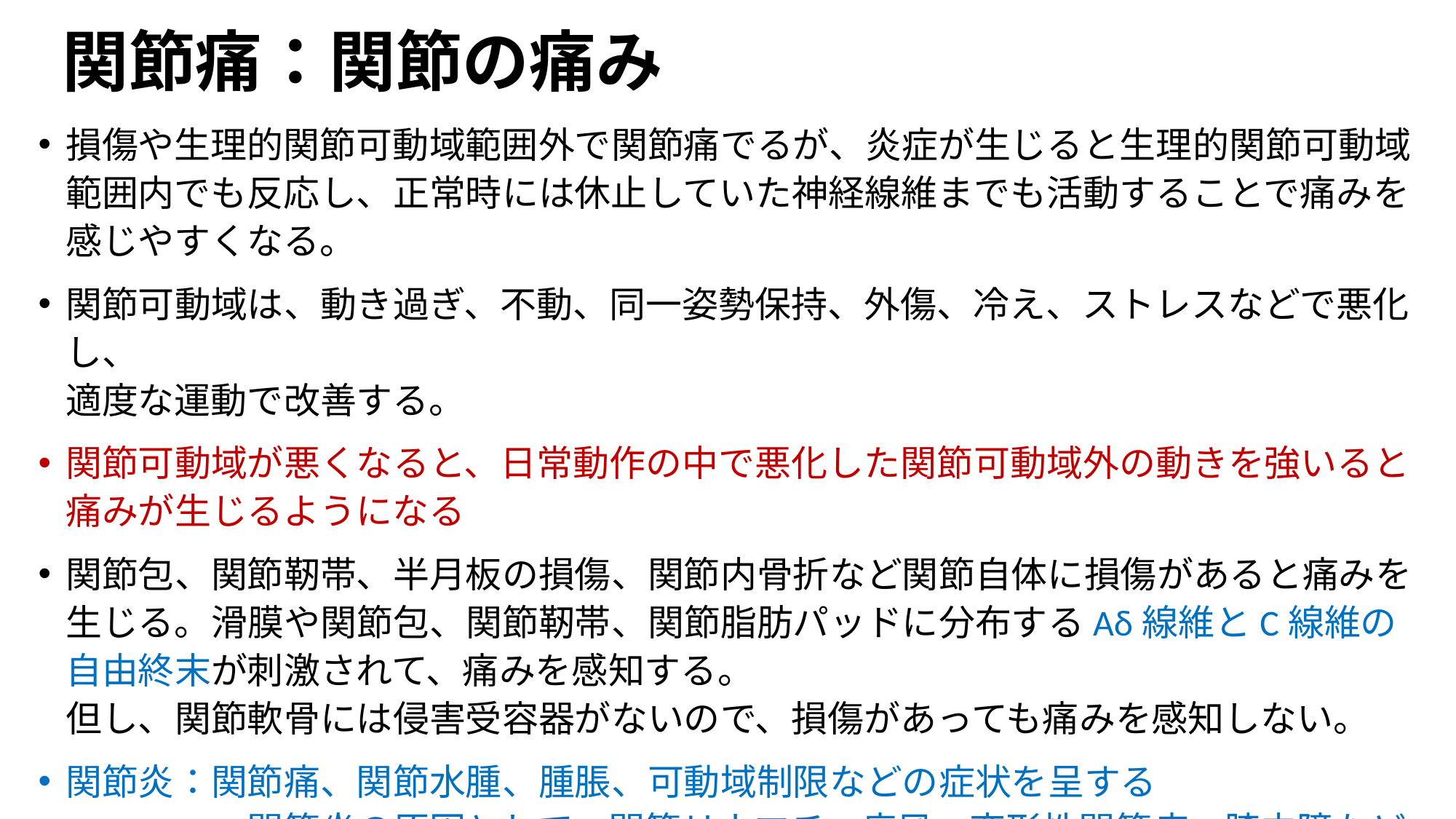

# 関節痛：関節の痛み
損傷や生理的関節可動域範囲外で関節痛でるが、炎症が生じると生理的関節可動域範囲内でも反応し、正常時には休止していた神経線維までも活動することで痛みを感じやすくなる。
関節可動域は、動き過ぎ、不動、同一姿勢保持、外傷、冷え、ストレスなどで悪化し、
適度な運動で改善する。
関節可動域が悪くなると、日常動作の中で悪化した関節可動域外の動きを強いると痛みが生じるようになる
関節包、関節靭帯、半月板の損傷、関節内骨折など関節自体に損傷があると痛みを生じる。滑膜や関節包、関節靭帯、関節脂肪パッドに分布するAδ線維とC線維の自由終末が刺激されて、痛みを感知する。
但し、関節軟骨には侵害受容器がないので、損傷があっても痛みを感知しない。
関節炎：関節痛、関節水腫、腫脹、可動域制限などの症状を呈する
　　　　　関節炎の原因として、関節リウマチ、痛風、変形性関節症、膝内障など